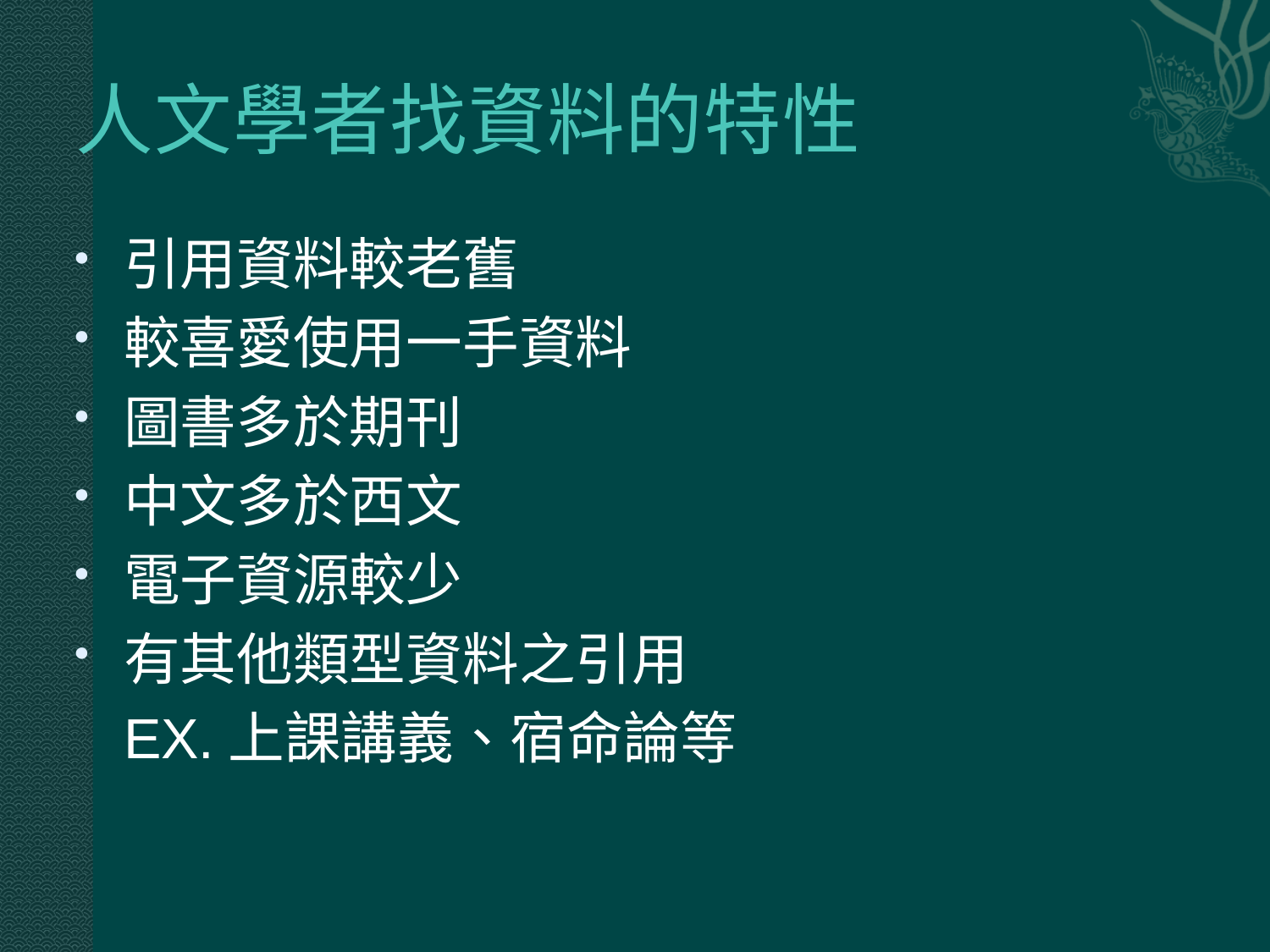

# 人文學者找資料的特性
引用資料較老舊
較喜愛使用一手資料
圖書多於期刊
中文多於西文
電子資源較少
有其他類型資料之引用
	EX.上課講義、宿命論等